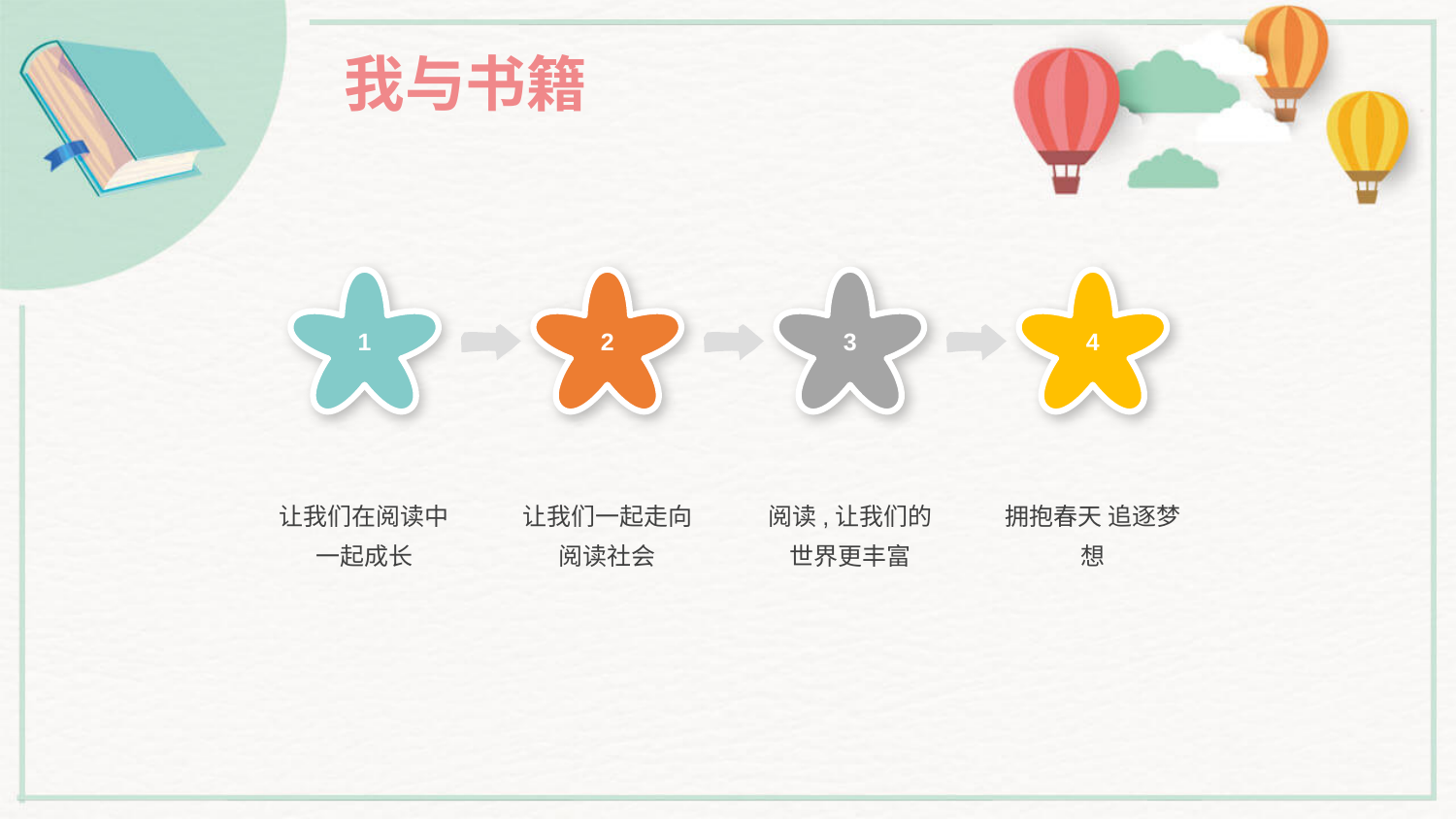

我与书籍
1
2
3
4

让我们在阅读中一起成长
让我们一起走向阅读社会
阅读,让我们的世界更丰富
拥抱春天 追逐梦想